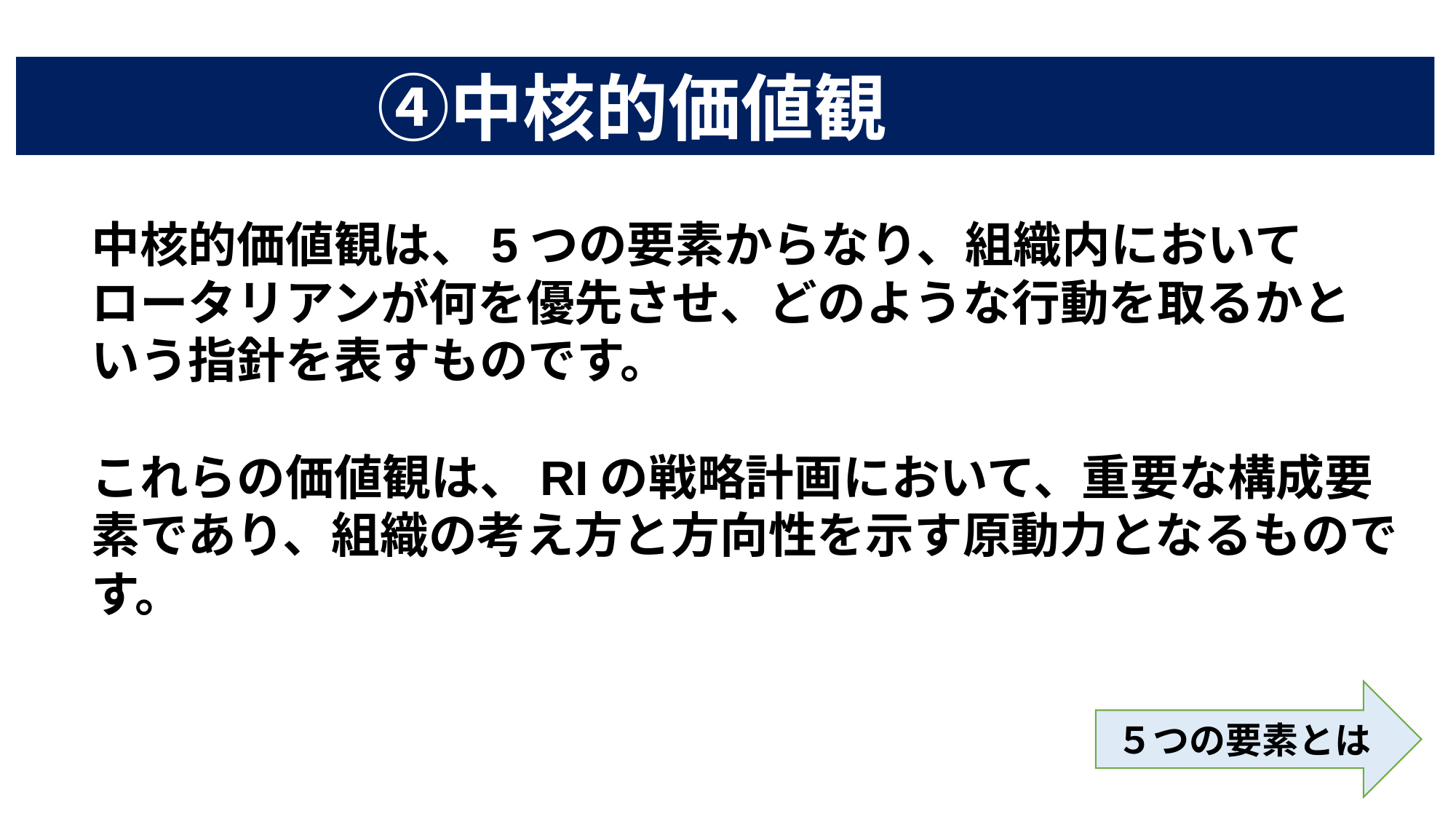

④中核的価値観
中核的価値観は、5つの要素からなり、組織内において
ロータリアンが何を優先させ、どのような行動を取るかと
いう指針を表すものです。

これらの価値観は、RIの戦略計画において、重要な構成要素であり、組織の考え方と方向性を示す原動力となるものです。
５つの要素とは